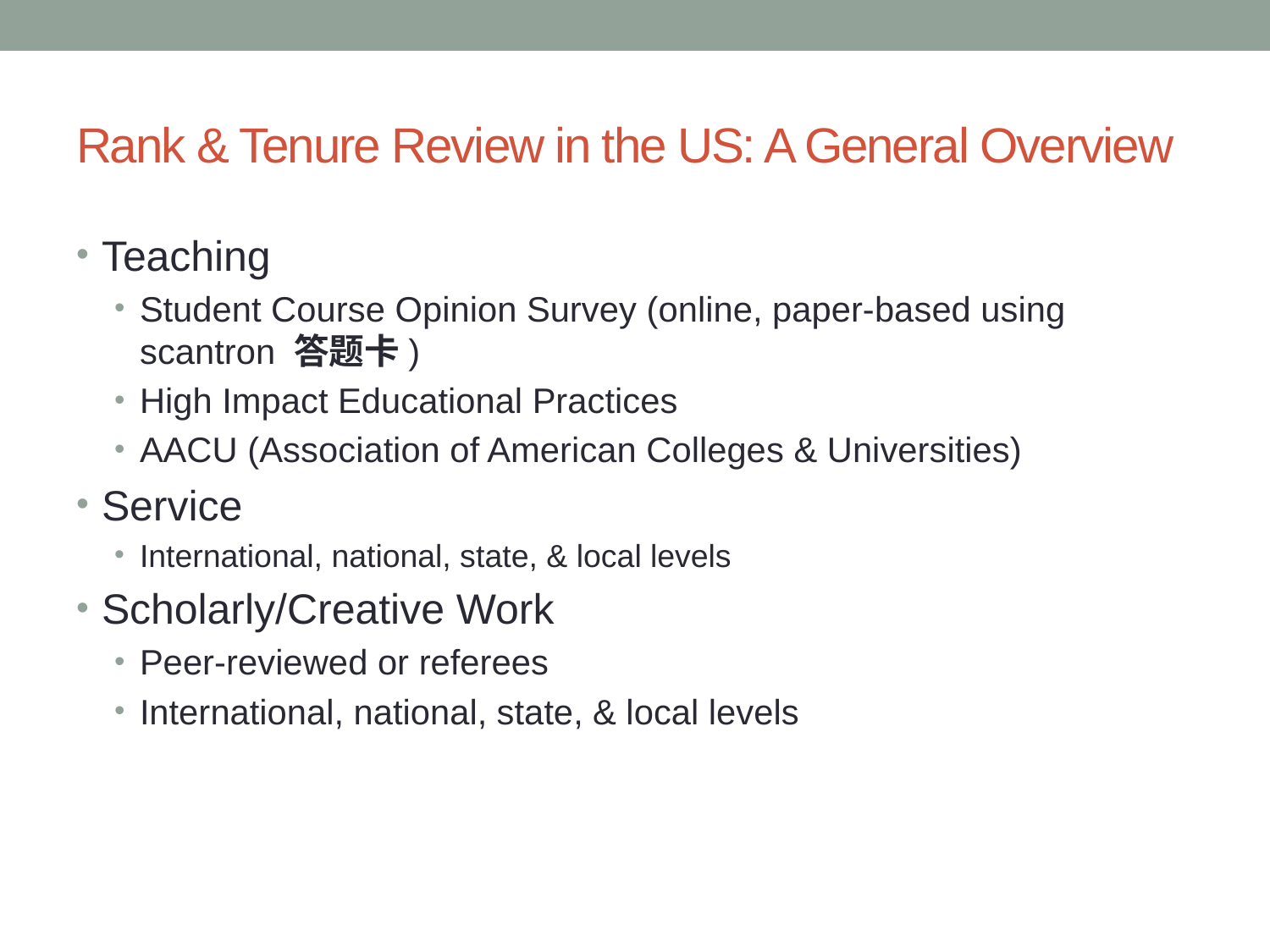

# Rank & Tenure Review in the US: A General Overview
Teaching
Student Course Opinion Survey (online, paper-based using scantron 答题卡)
High Impact Educational Practices
AACU (Association of American Colleges & Universities)
Service
International, national, state, & local levels
Scholarly/Creative Work
Peer-reviewed or referees
International, national, state, & local levels